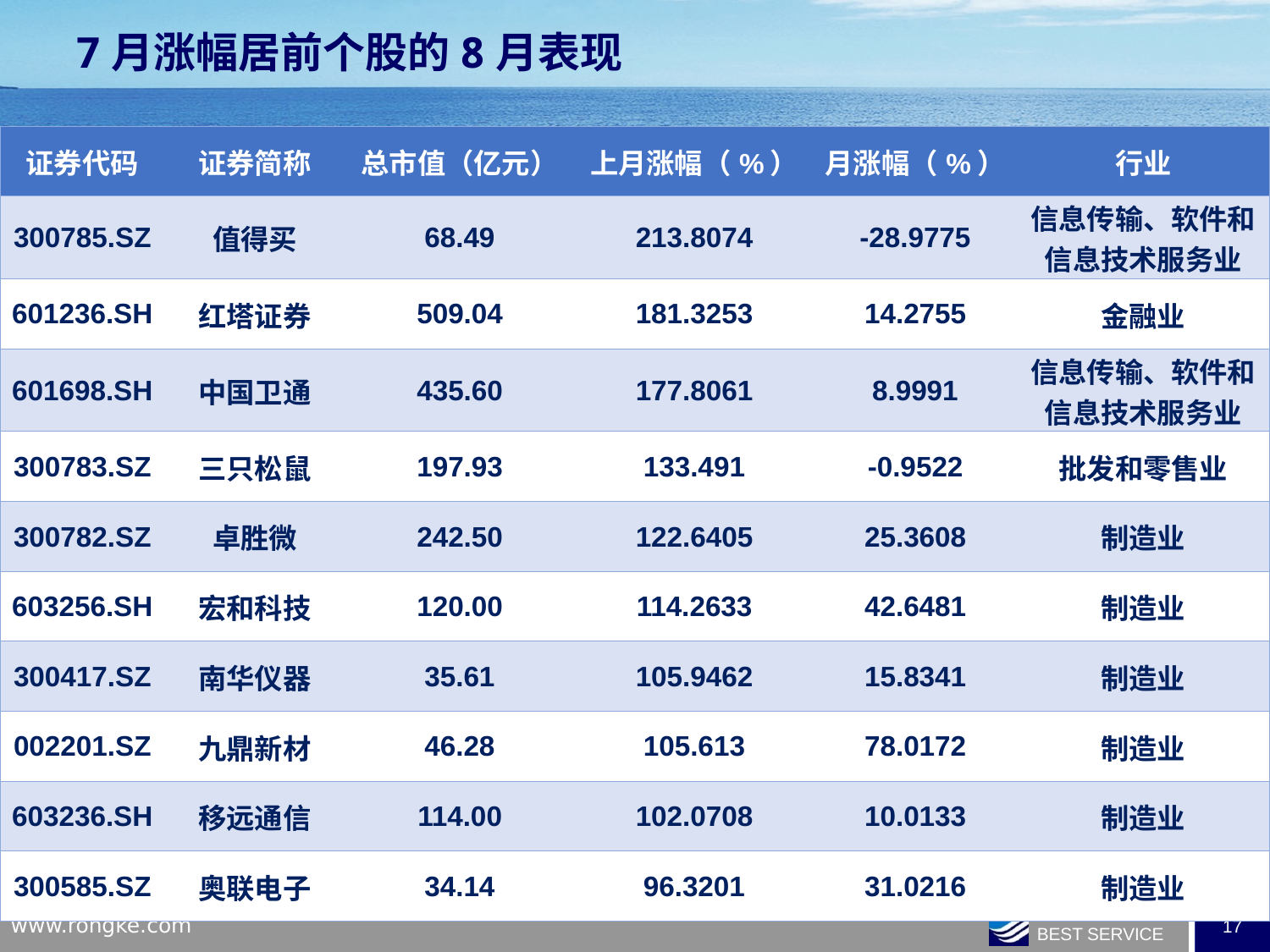

7月涨幅居前个股的8月表现
| 证券代码 | 证券简称 | 总市值（亿元） | 上月涨幅（%） | 月涨幅（%） | 行业 |
| --- | --- | --- | --- | --- | --- |
| 300785.SZ | 值得买 | 68.49 | 213.8074 | -28.9775 | 信息传输、软件和信息技术服务业 |
| 601236.SH | 红塔证券 | 509.04 | 181.3253 | 14.2755 | 金融业 |
| 601698.SH | 中国卫通 | 435.60 | 177.8061 | 8.9991 | 信息传输、软件和信息技术服务业 |
| 300783.SZ | 三只松鼠 | 197.93 | 133.491 | -0.9522 | 批发和零售业 |
| 300782.SZ | 卓胜微 | 242.50 | 122.6405 | 25.3608 | 制造业 |
| 603256.SH | 宏和科技 | 120.00 | 114.2633 | 42.6481 | 制造业 |
| 300417.SZ | 南华仪器 | 35.61 | 105.9462 | 15.8341 | 制造业 |
| 002201.SZ | 九鼎新材 | 46.28 | 105.613 | 78.0172 | 制造业 |
| 603236.SH | 移远通信 | 114.00 | 102.0708 | 10.0133 | 制造业 |
| 300585.SZ | 奥联电子 | 34.14 | 96.3201 | 31.0216 | 制造业 |